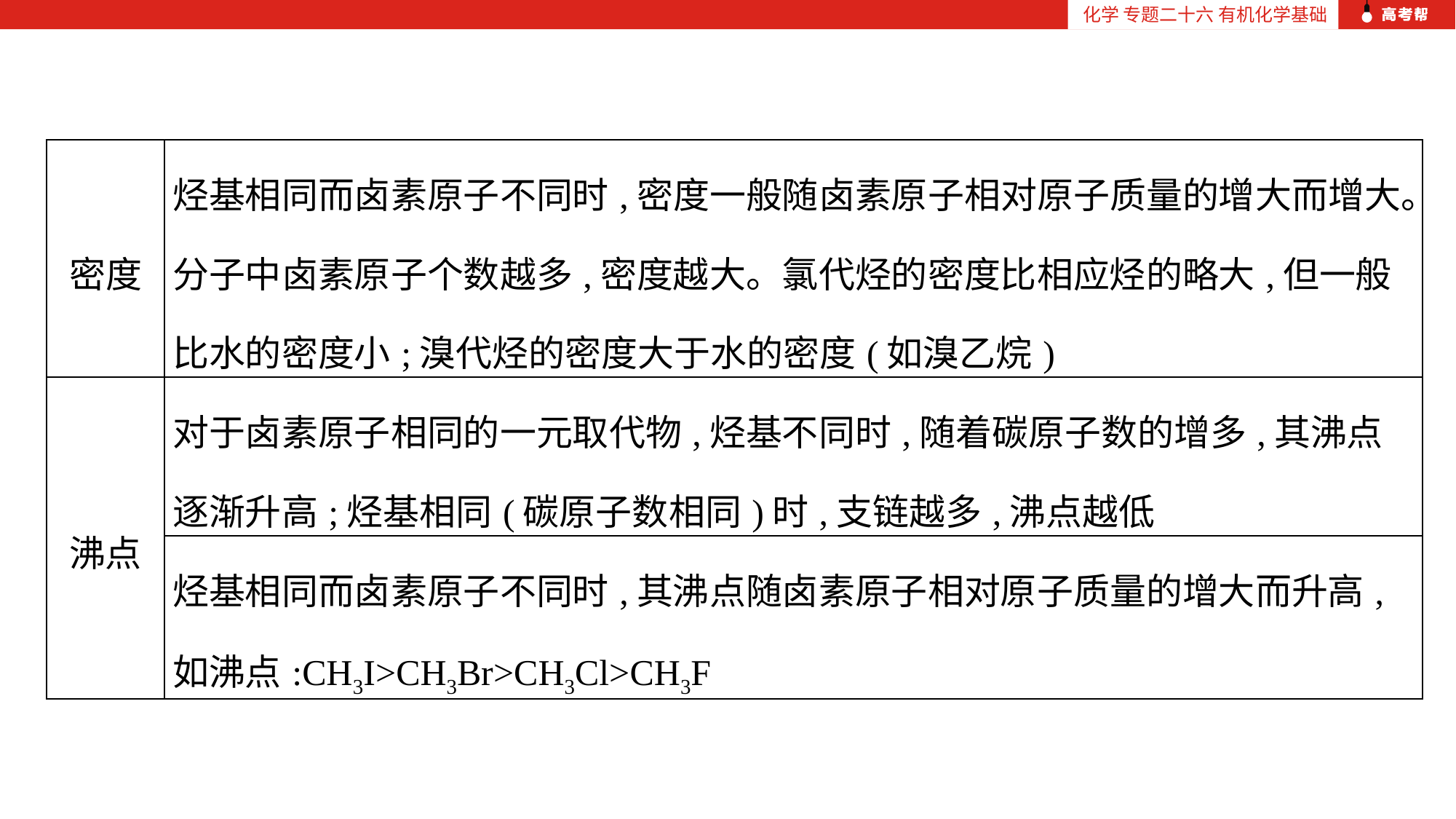

化学 专题二十六 有机化学基础
| 密度 | 烃基相同而卤素原子不同时,密度一般随卤素原子相对原子质量的增大而增大。分子中卤素原子个数越多,密度越大。氯代烃的密度比相应烃的略大,但一般比水的密度小;溴代烃的密度大于水的密度(如溴乙烷) |
| --- | --- |
| 沸点 | 对于卤素原子相同的一元取代物,烃基不同时,随着碳原子数的增多,其沸点逐渐升高;烃基相同(碳原子数相同)时,支链越多,沸点越低 |
|  | 烃基相同而卤素原子不同时,其沸点随卤素原子相对原子质量的增大而升高,如沸点:CH3I>CH3Br>CH3Cl>CH3F |